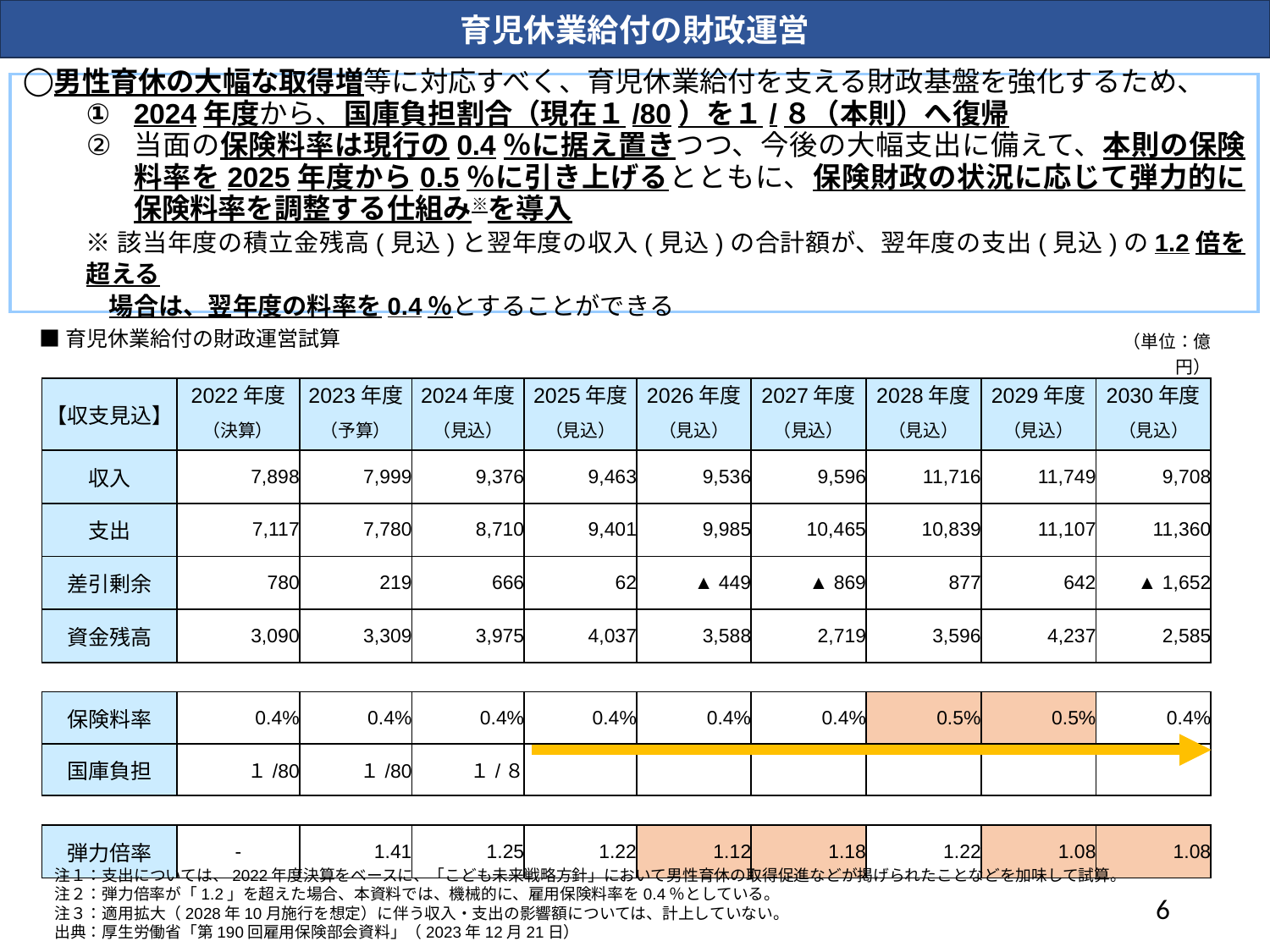

育児休業給付の財政運営
男性育休の大幅な取得増等に対応すべく、育児休業給付を支える財政基盤を強化するため、
2024年度から、国庫負担割合（現在１/80）を１/８（本則）へ復帰
当面の保険料率は現行の0.4％に据え置きつつ、今後の大幅支出に備えて、本則の保険料率を2025年度から0.5％に引き上げるとともに、保険財政の状況に応じて弾力的に保険料率を調整する仕組み※を導入
※該当年度の積立金残高(見込)と翌年度の収入(見込)の合計額が、翌年度の支出(見込)の1.2倍を超える
   場合は、翌年度の料率を0.4％とすることができる
■育児休業給付の財政運営試算
|  |  |  |  |  |  |  |  |  | （単位：億円） |
| --- | --- | --- | --- | --- | --- | --- | --- | --- | --- |
| 【収支見込】 | 2022年度 | 2023年度 | 2024年度 | 2025年度 | 2026年度 | 2027年度 | 2028年度 | 2029年度 | 2030年度 |
|  | （決算） | （予算） | （見込） | （見込） | （見込） | （見込） | （見込） | （見込） | （見込） |
| 収入 | 7,898 | 7,999 | 9,376 | 9,463 | 9,536 | 9,596 | 11,716 | 11,749 | 9,708 |
| 支出 | 7,117 | 7,780 | 8,710 | 9,401 | 9,985 | 10,465 | 10,839 | 11,107 | 11,360 |
| 差引剰余 | 780 | 219 | 666 | 62 | ▲ 449 | ▲ 869 | 877 | 642 | ▲ 1,652 |
| 資金残高 | 3,090 | 3,309 | 3,975 | 4,037 | 3,588 | 2,719 | 3,596 | 4,237 | 2,585 |
|  |  |  |  |  |  |  |  |  |  |
| 保険料率 | 0.4% | 0.4% | 0.4% | 0.4% | 0.4% | 0.4% | 0.5% | 0.5% | 0.4% |
| 国庫負担 | １/80 | １/80 | １/８ |  |  |  |  |  |  |
|  |  |  |  |  |  |  |  |  |  |
| 弾力倍率 | - | 1.41 | 1.25 | 1.22 | 1.12 | 1.18 | 1.22 | 1.08 | 1.08 |
注１：支出については、2022年度決算をベースに、「こども未来戦略方針」において男性育休の取得促進などが掲げられたことなどを加味して試算。
注２：弾力倍率が「1.2」を超えた場合、本資料では、機械的に、雇用保険料率を0.4％としている。
注３：適用拡大（2028年10月施行を想定）に伴う収入・支出の影響額については、計上していない。
出典：厚生労働省「第190回雇用保険部会資料」（2023年12月21日）
6